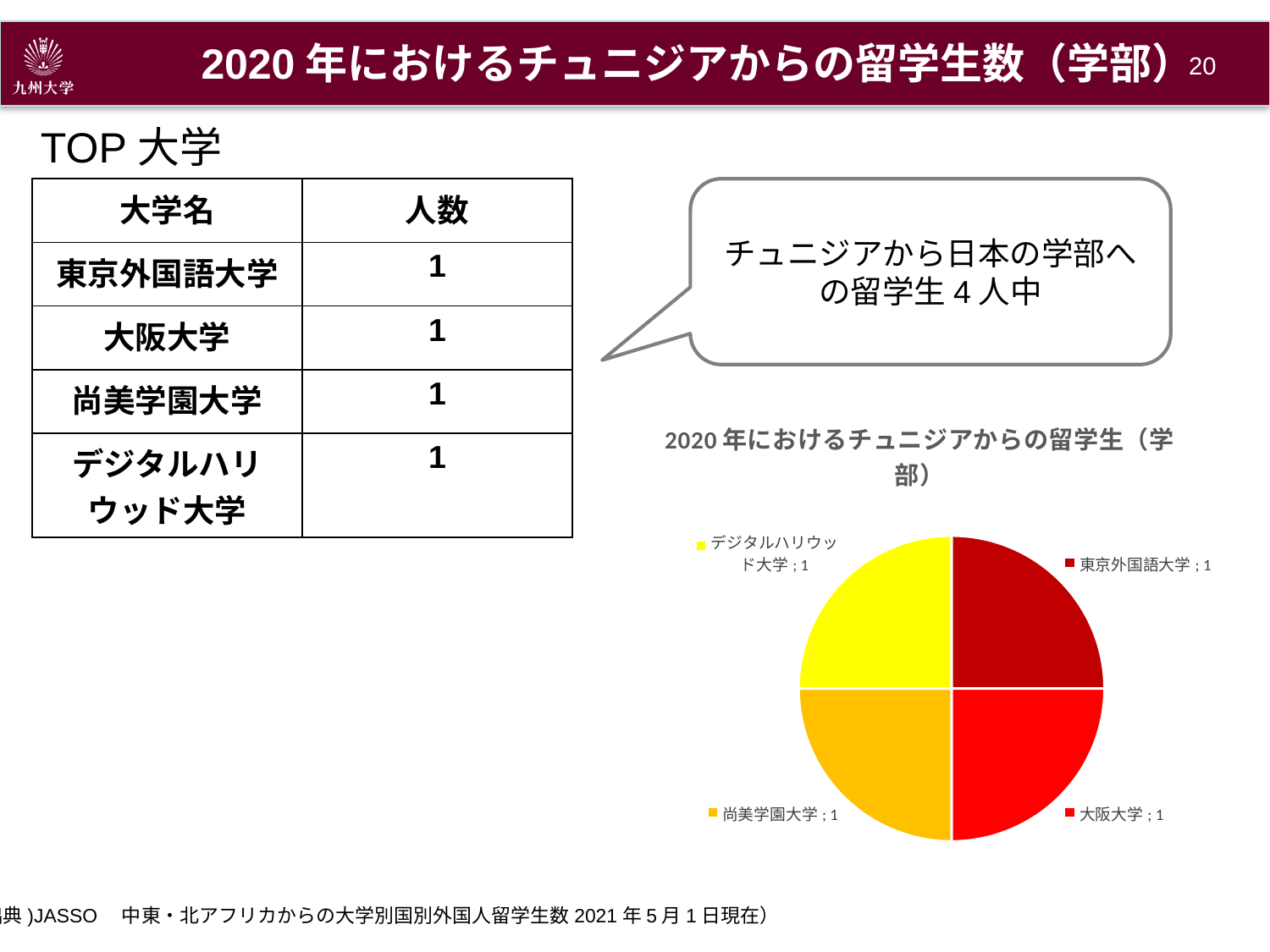

2020年におけるチュニジアからの留学生数（学部）
20
TOP大学
| 大学名 | 人数 |
| --- | --- |
| 東京外国語大学 | 1 |
| 大阪大学 | 1 |
| 尚美学園大学 | 1 |
| デジタルハリウッド大学 | 1 |
チュニジアから日本の学部への留学生4人中

### Chart: 2020年におけるチュニジアからの留学生（学部）

| Category |  |
|---|---|
| 東京外国語大学 | 1.0 |
| 大阪大学 | 1.0 |
| 尚美学園大学 | 1.0 |
| デジタルハリウッド大学 | 1.0 |
(出典)JASSO　中東・北アフリカからの大学別国別外国人留学生数2021年5月1日現在）